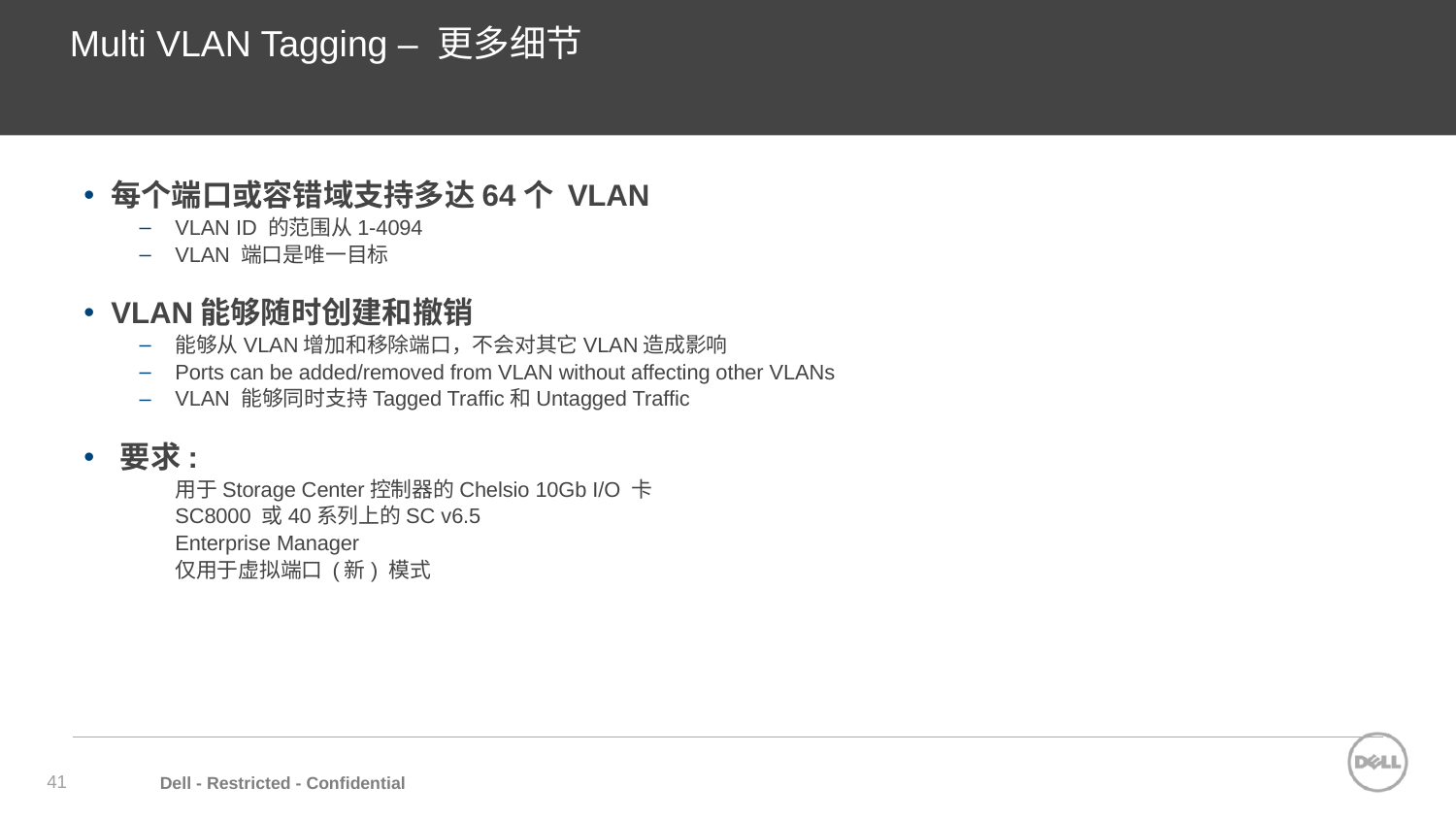

# Multi VLAN Tagging – 更多细节
每个端口或容错域支持多达64个 VLAN
VLAN ID 的范围从1-4094
VLAN 端口是唯一目标

VLAN能够随时创建和撤销
能够从VLAN增加和移除端口，不会对其它VLAN造成影响
Ports can be added/removed from VLAN without affecting other VLANs
VLAN 能够同时支持Tagged Traffic和Untagged Traffic

要求:
用于Storage Center控制器的Chelsio 10Gb I/O 卡
SC8000 或40系列上的SC v6.5
Enterprise Manager
仅用于虚拟端口 (新) 模式